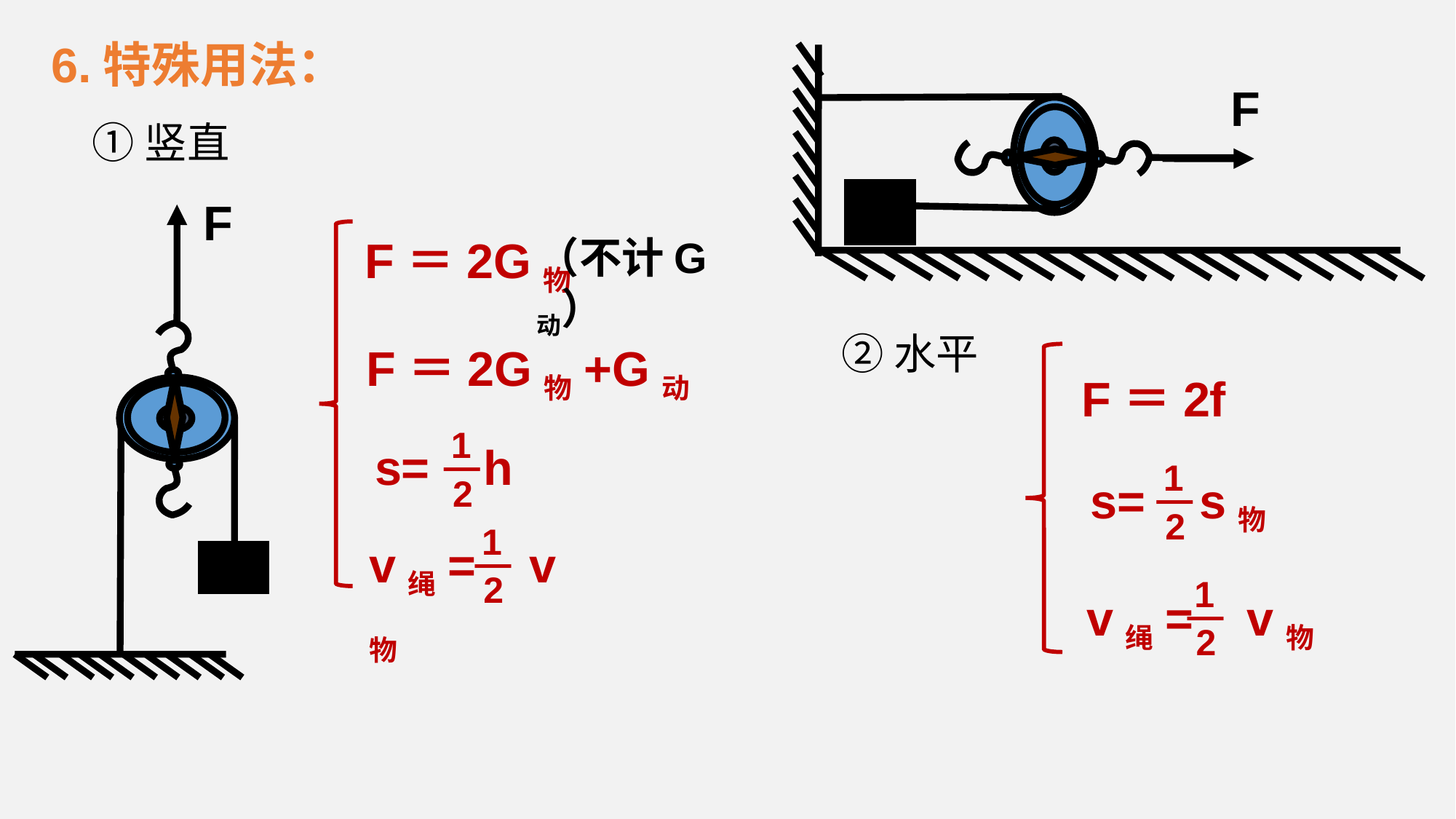

6.特殊用法：

F

①竖直

F

F＝2G物
（不计G动）
②水平
F＝2G物+G动

F＝2f
1
—
2
s=    h
1
—
2
s=    s物
1
—
2
v绳=    v物
1
—
2
v绳=    v物